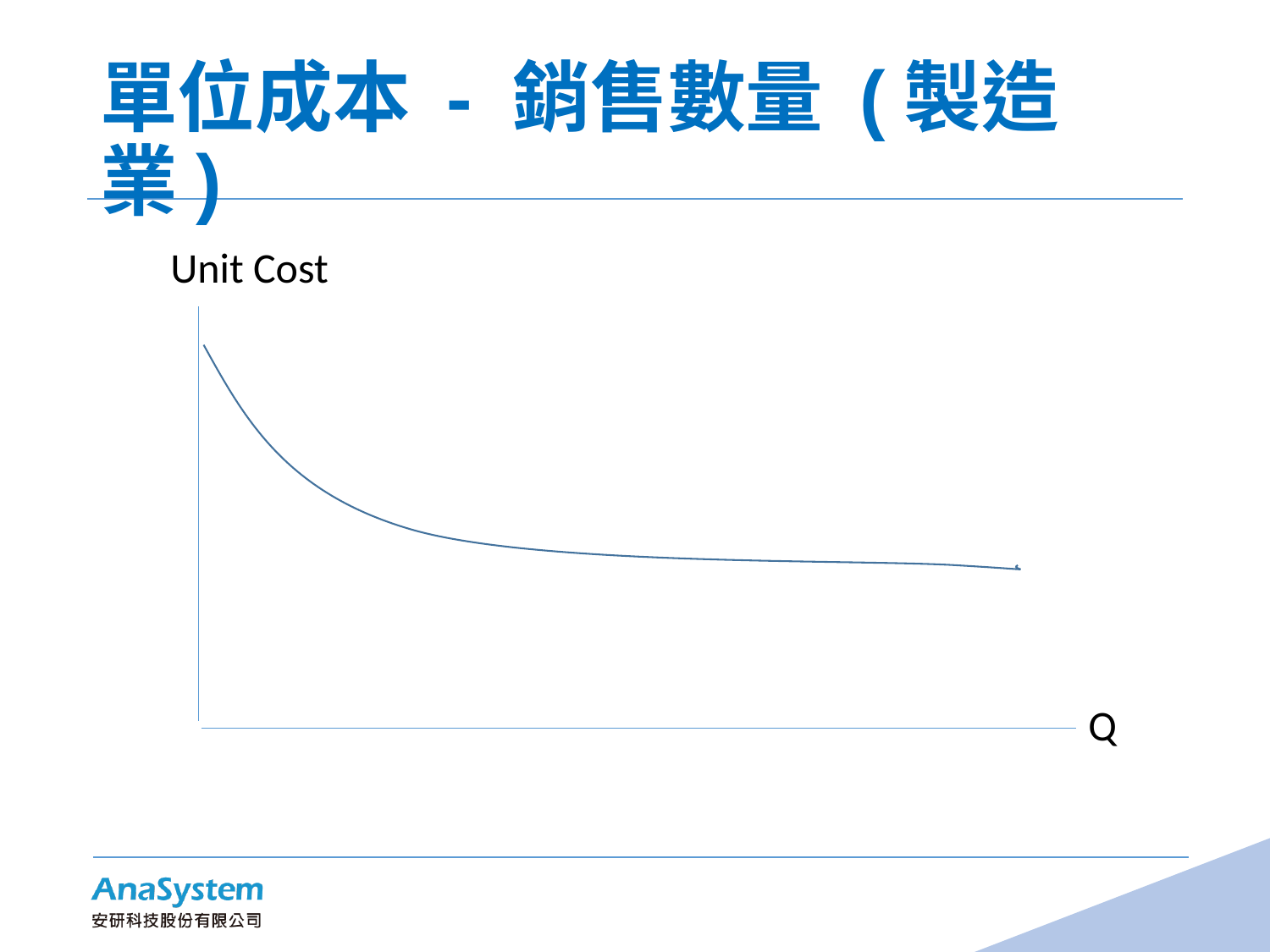

# 單位成本 - 銷售數量 (製造業)
Unit Cost

Q
3